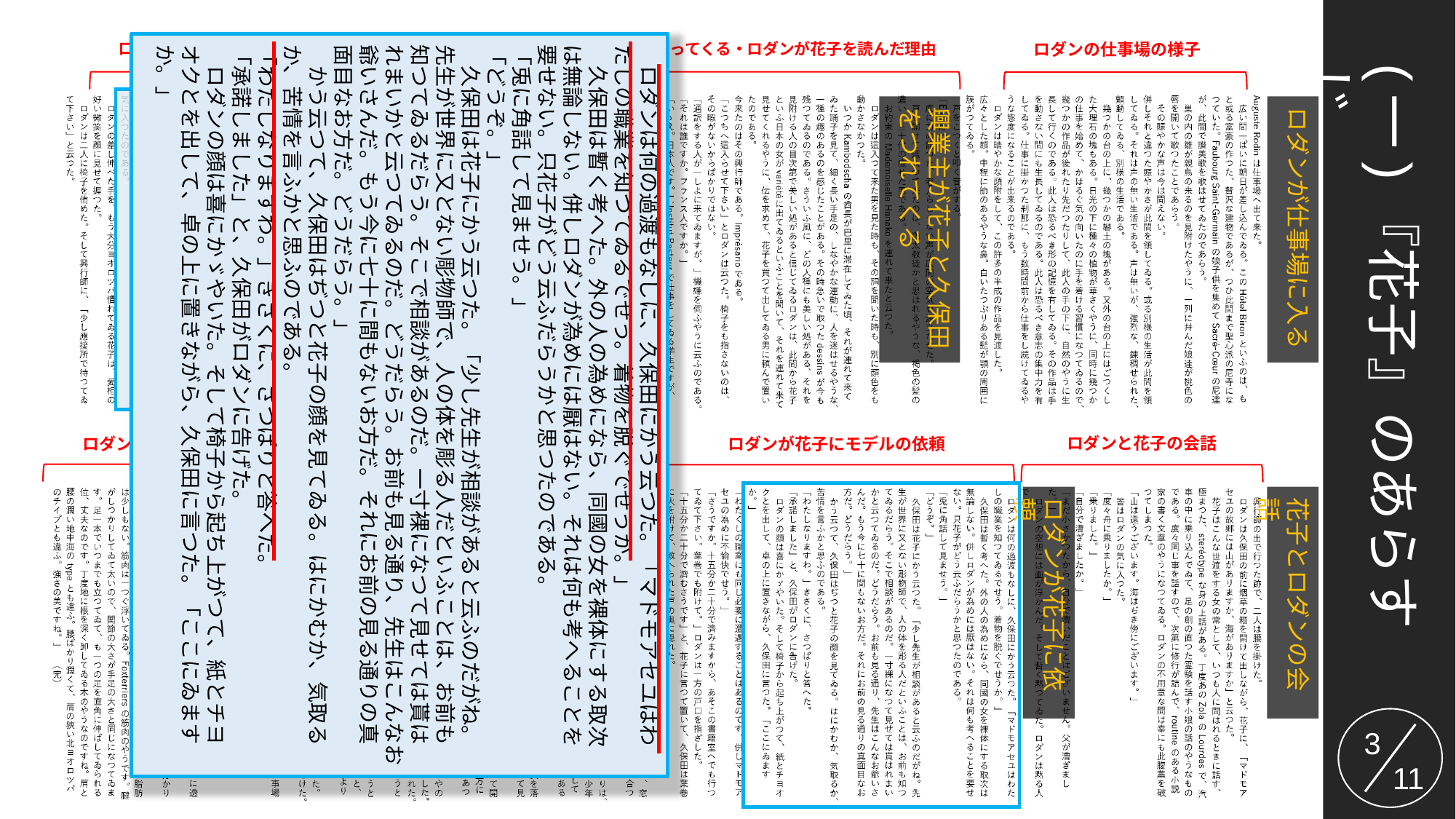

ロダンと久保田の花子評
ロダンの仕事場の様子
花子と久保田が入ってくる・ロダンが花子を読んだ理由
　ロダンは何の過渡もなしに、久保田にかう云つた。「マドモアセユはわたしの職業を知つてゐるでせう。着物を脱ぐでせうか。」
　久保田は暫く考へた。外の人の為めになら、同國の女を裸体にする取次は無論しない。併しロダンが為めには厭はない。それは何も考へることを要せない。只花子がどう云ふだらうかと思つたのである。
「兎に角話して見ませう。」
「どうぞ。」
　久保田は花子にかう云つた。「少し先生が相談があると云ふのだがね。先生が世界に又とない彫物師で、人の体を彫る人だといふことは、お前も知つてゐるだらう。そこで相談があるのだ。一寸裸になつて見せては貰はれまいかと云つてゐるのだ。どうだらう。お前も見る通り、先生はこんなお爺いさんだ。もう今に七十に間もないお方だ。それにお前の見る通りの真面目なお方だ。どうだらう。」
　かう云つて、久保田はぢつと花子の顔を見てゐる。はにかむか、気取るか、苦情を言ふかと思ふのである。
「わたしなりますわ。」きさくに、さつぱりと答へた。
「承諾しました」と、久保田がロダンに告げた。
　ロダンの顔は喜にかゞやいた。そして椅子から起ち上がつて、紙とチヨオクとを出して、卓の上に置きながら、久保田に言つた。「ここにゐますか。」
ロダンと久保田の会話
(一)『花子』のあらすじ
  久保田は花子を低評価：恥ずかしい
　　⇕
  ロダンは花子の体に満足
  　→脂肪が少ない＆ほどよい筋肉
久保田が花子を紹介
ロダンが仕事場に入る
久保田がロダンに挨拶
興業主が花子と久保田をつれてくる

ロダンと花子の会話
ロダンが花子にモデルの依頼
ロダン、花子の美を語る
久保田、書籍室で論文を読む

ロダンが花子に依頼
花子とロダンの会話

3
11